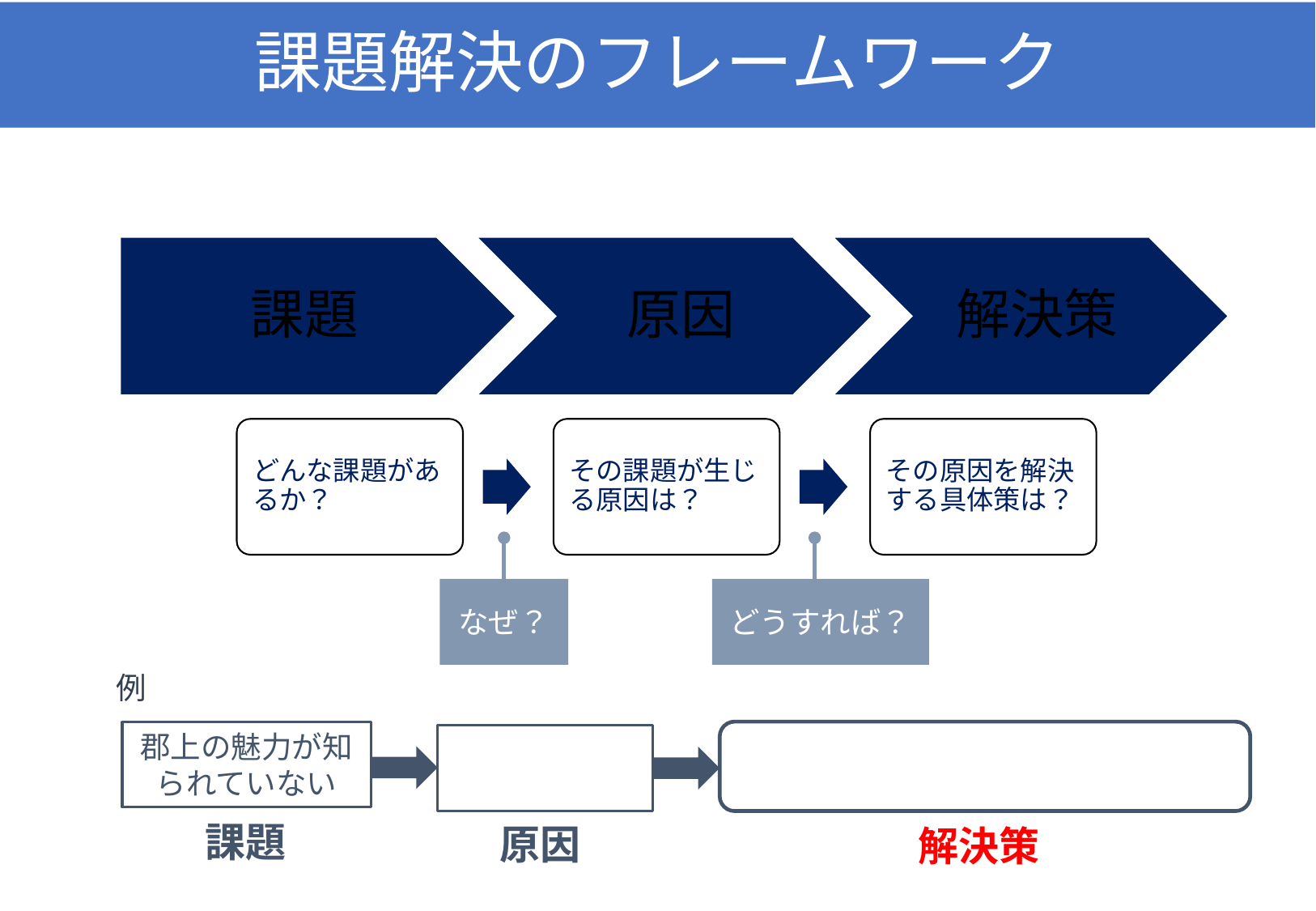

# 課題解決のフレームワーク
課題
原因
解決策
どんな課題があるか？

その課題が生じる原因は？

その原因を解決する具体策は？
なぜ？
どうすれば？
例
郡上の魅力が知られていない

課題
原因
解決策